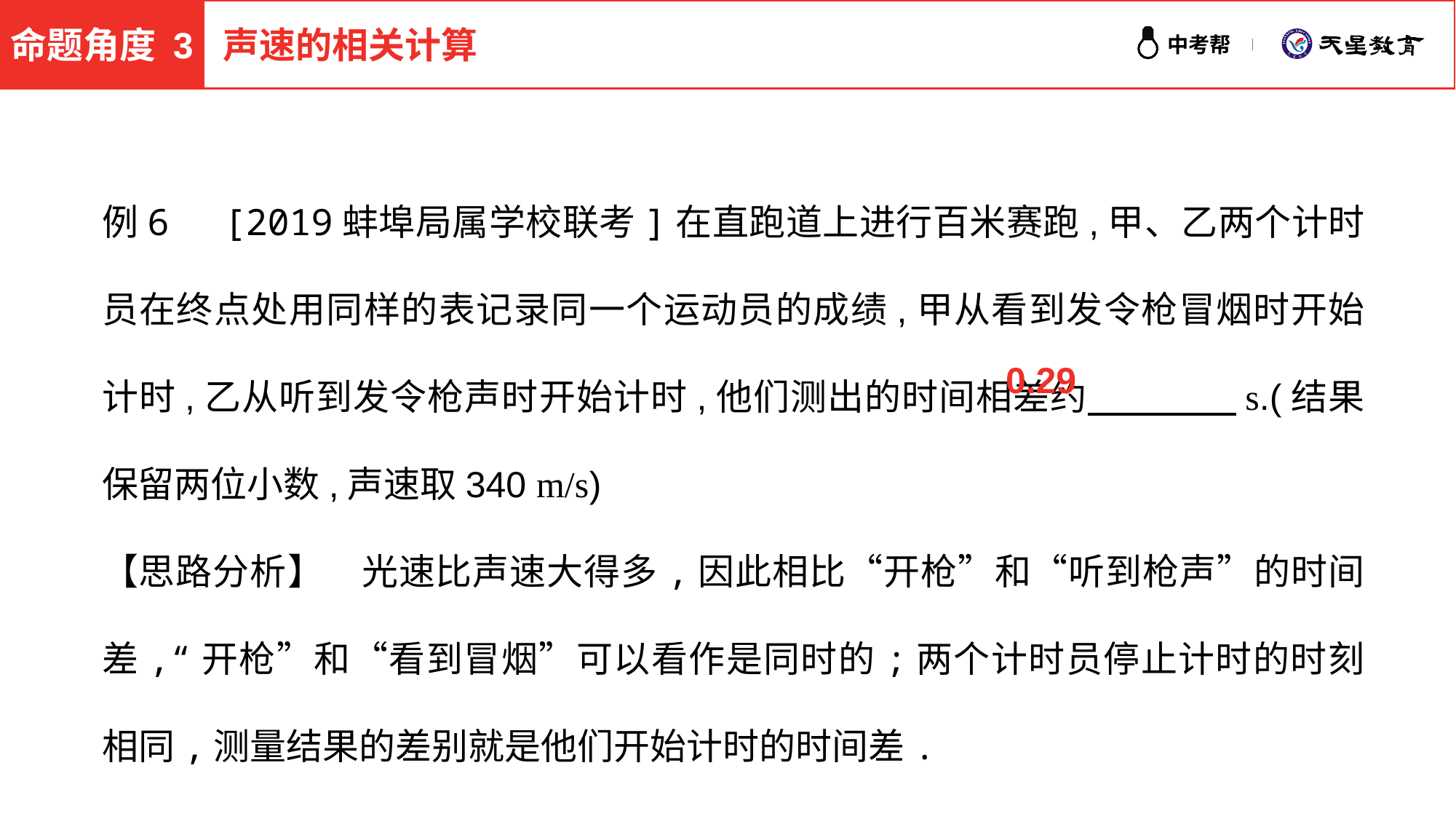

命题角度 3
声速的相关计算
例6　[2019蚌埠局属学校联考]在直跑道上进行百米赛跑,甲、乙两个计时员在终点处用同样的表记录同一个运动员的成绩,甲从看到发令枪冒烟时开始计时,乙从听到发令枪声时开始计时,他们测出的时间相差约　　　　s.(结果保留两位小数,声速取340 m/s)
【思路分析】　光速比声速大得多,因此相比“开枪”和“听到枪声”的时间差,“开枪”和“看到冒烟”可以看作是同时的;两个计时员停止计时的时刻相同,测量结果的差别就是他们开始计时的时间差.
0.29